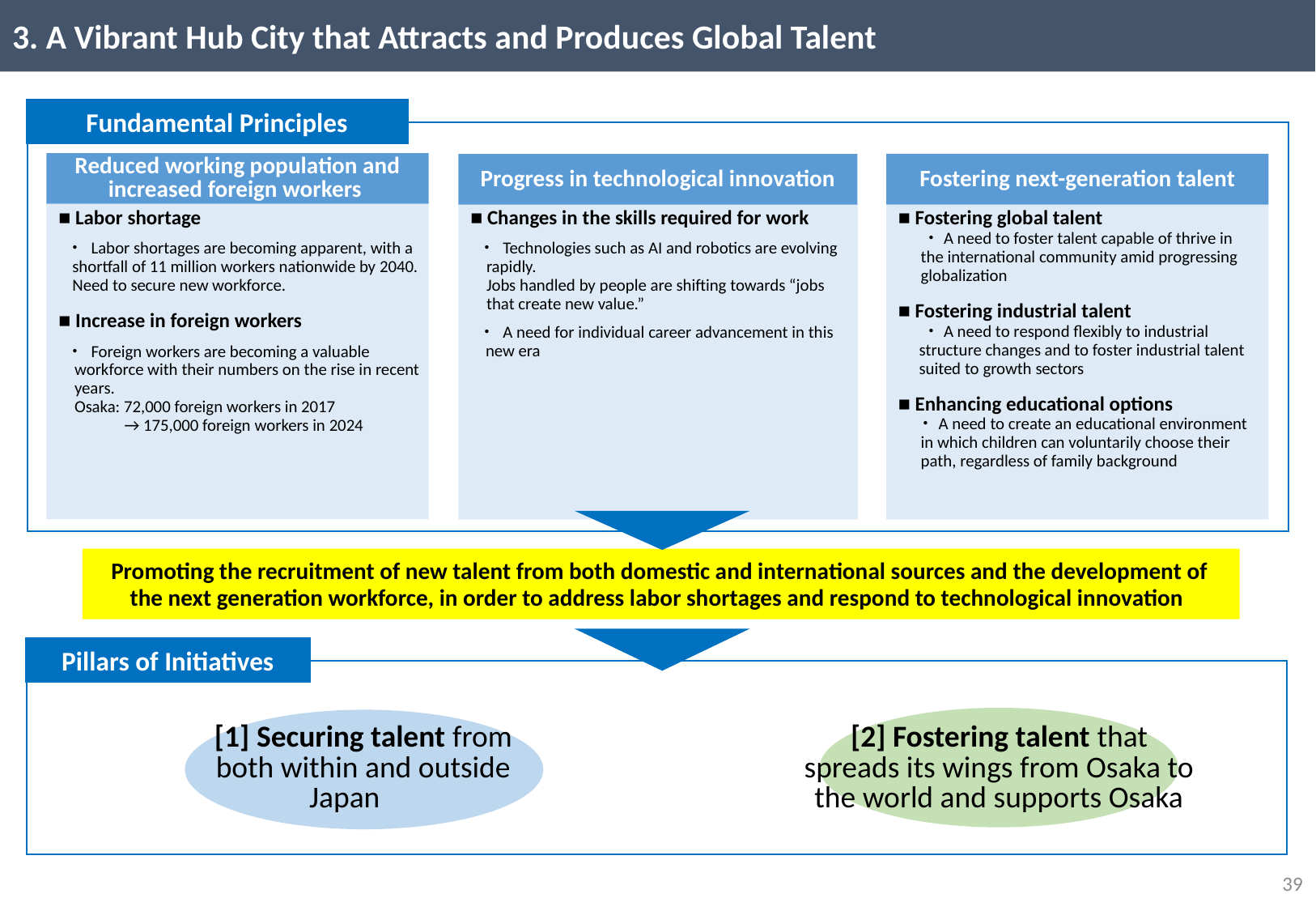

3. A Vibrant Hub City that Attracts and Produces Global Talent
Fundamental Principles

Reduced working population and increased foreign workers
Fostering next-generation talent
Progress in technological innovation
■ Changes in the skills required for work
 ・ Technologies such as AI and robotics are evolving rapidly.
Jobs handled by people are shifting towards “jobs that create new value.”
 ・ A need for individual career advancement in this new era
■ Labor shortage
 ・ Labor shortages are becoming apparent, with a shortfall of 11 million workers nationwide by 2040.
Need to secure new workforce.

■ Increase in foreign workers
 ・ Foreign workers are becoming a valuable workforce with their numbers on the rise in recent years.
Osaka: 72,000 foreign workers in 2017
             → 175,000 foreign workers in 2024
■ Fostering global talent
 　・A need to foster talent capable of thrive in the international community amid progressing globalization

■ Fostering industrial talent
 　・A need to respond flexibly to industrial structure changes and to foster industrial talent suited to growth sectors

■ Enhancing educational options
    ・A need to create an educational environment in which children can voluntarily choose their path, regardless of family background

Promoting the recruitment of new talent from both domestic and international sources and the development of the next generation workforce, in order to address labor shortages and respond to technological innovation

Pillars of Initiatives

[1] Securing talent from both within and outside Japan
[2] Fostering talent that spreads its wings from Osaka to the world and supports Osaka
39